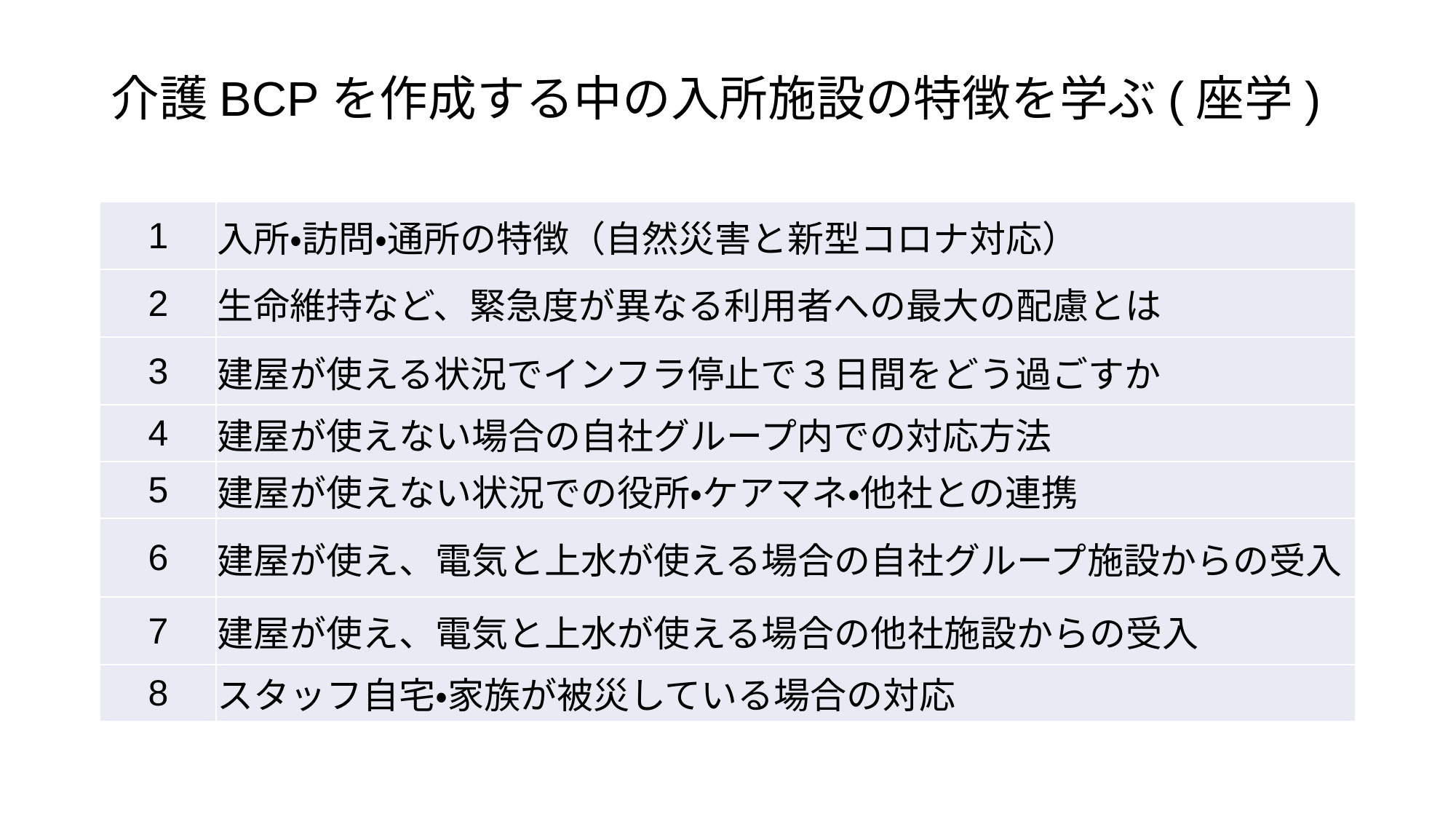

# 介護BCPを作成する中の入所施設の特徴を学ぶ(座学)
| 1 | 入所・訪問・通所の特徴（自然災害と新型コロナ対応） |
| --- | --- |
| 2 | 生命維持など、緊急度が異なる利用者への最大の配慮とは |
| 3 | 建屋が使える状況でインフラ停止で３日間をどう過ごすか |
| 4 | 建屋が使えない場合の自社グループ内での対応方法 |
| 5 | 建屋が使えない状況での役所・ケアマネ・他社との連携 |
| 6 | 建屋が使え、電気と上水が使える場合の自社グループ施設からの受入 |
| 7 | 建屋が使え、電気と上水が使える場合の他社施設からの受入 |
| 8 | スタッフ自宅・家族が被災している場合の対応 |